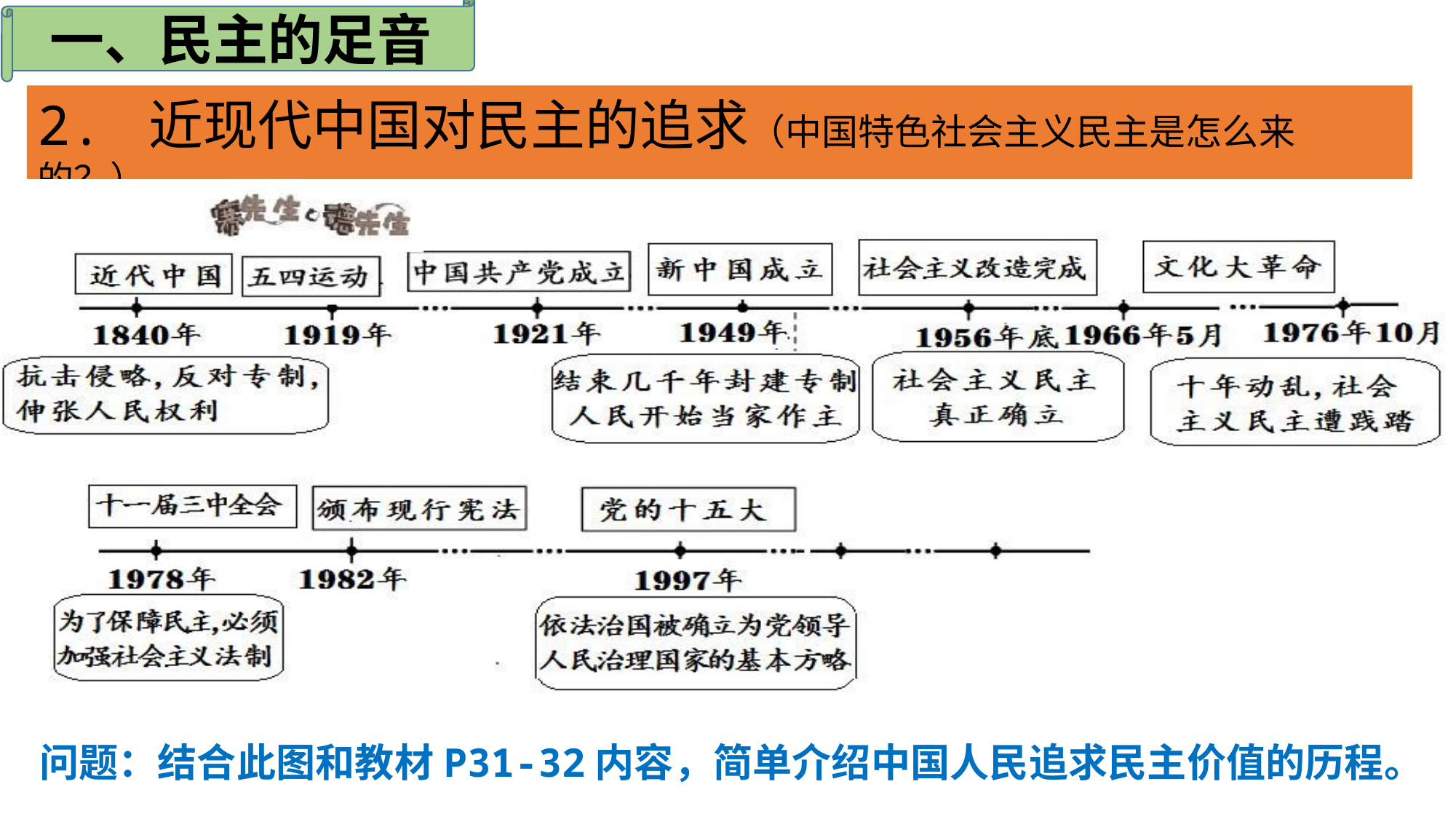

一、民主的足音
2. 近现代中国对民主的追求（中国特色社会主义民主是怎么来的？）

问题：结合此图和教材P31-32内容，简单介绍中国人民追求民主价值的历程。